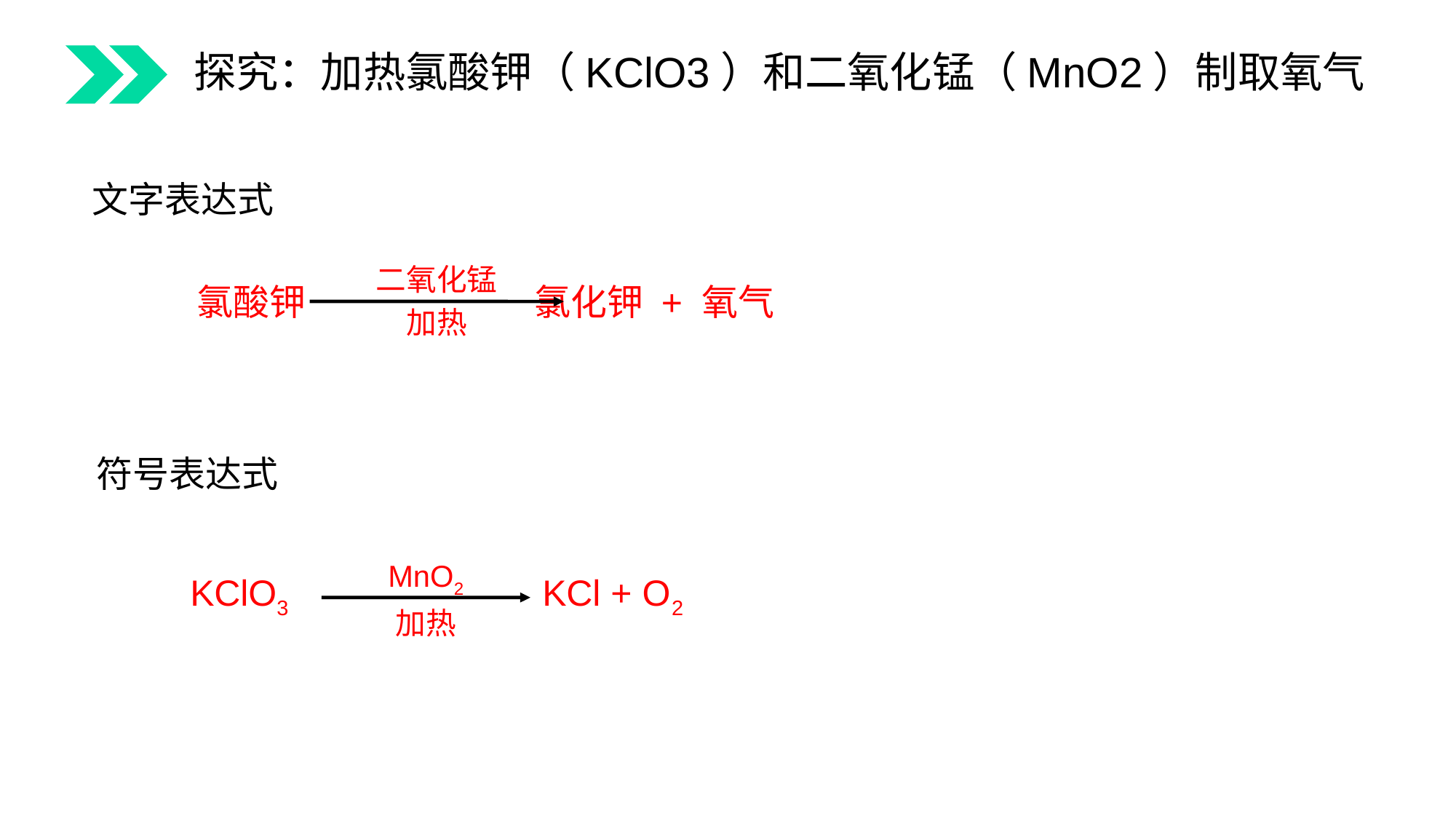

探究：加热氯酸钾（KClO3）和二氧化锰（MnO2）制取氧气
文字表达式
二氧化锰
加热
氯酸钾                            氯化钾 + 氧气

符号表达式
MnO2
加热
KClO3                         KCl + O2